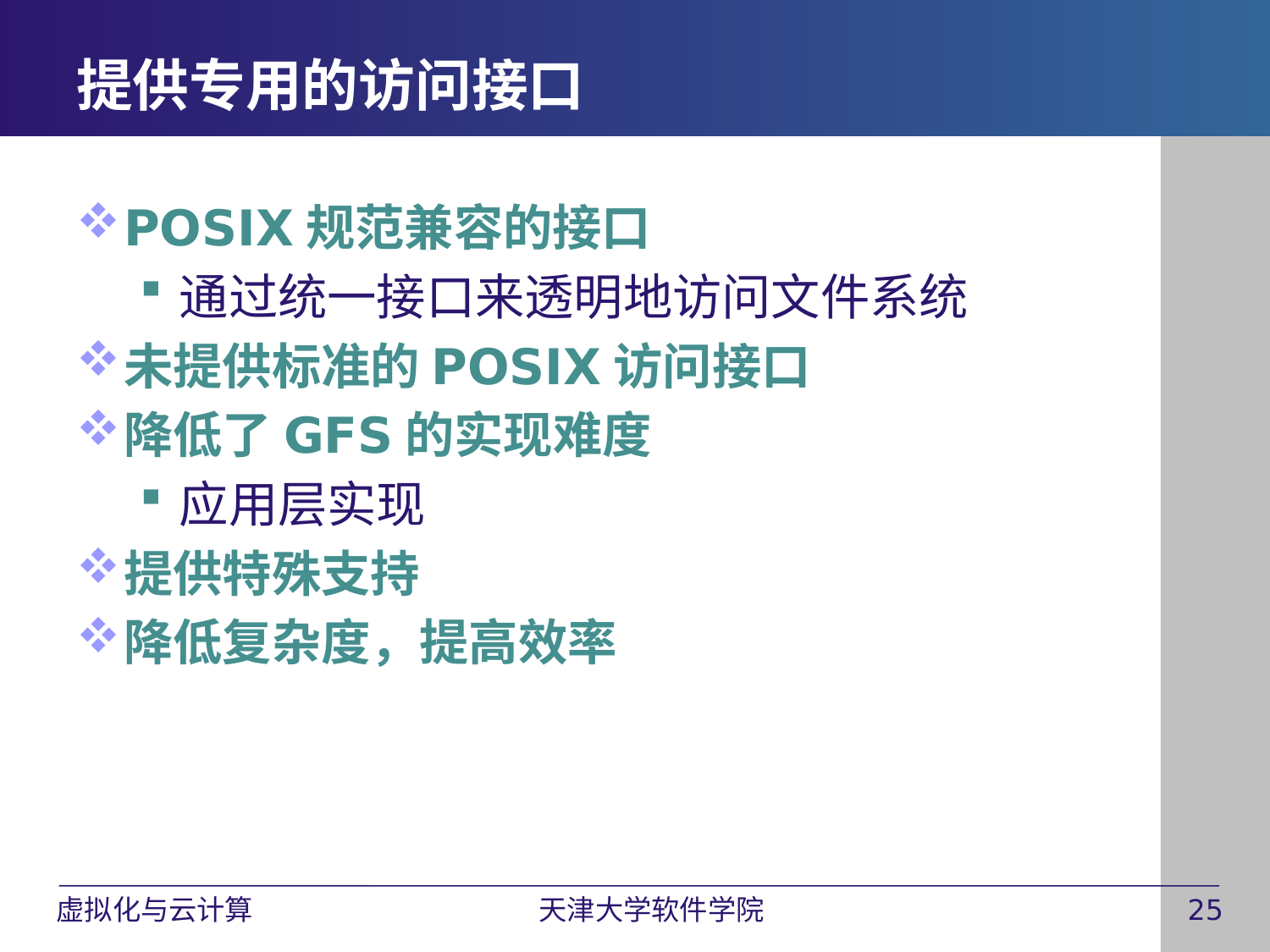

# 提供专用的访问接口
POSIX规范兼容的接口
通过统一接口来透明地访问文件系统
未提供标准的POSIX访问接口
降低了GFS的实现难度
应用层实现
提供特殊支持
降低复杂度，提高效率